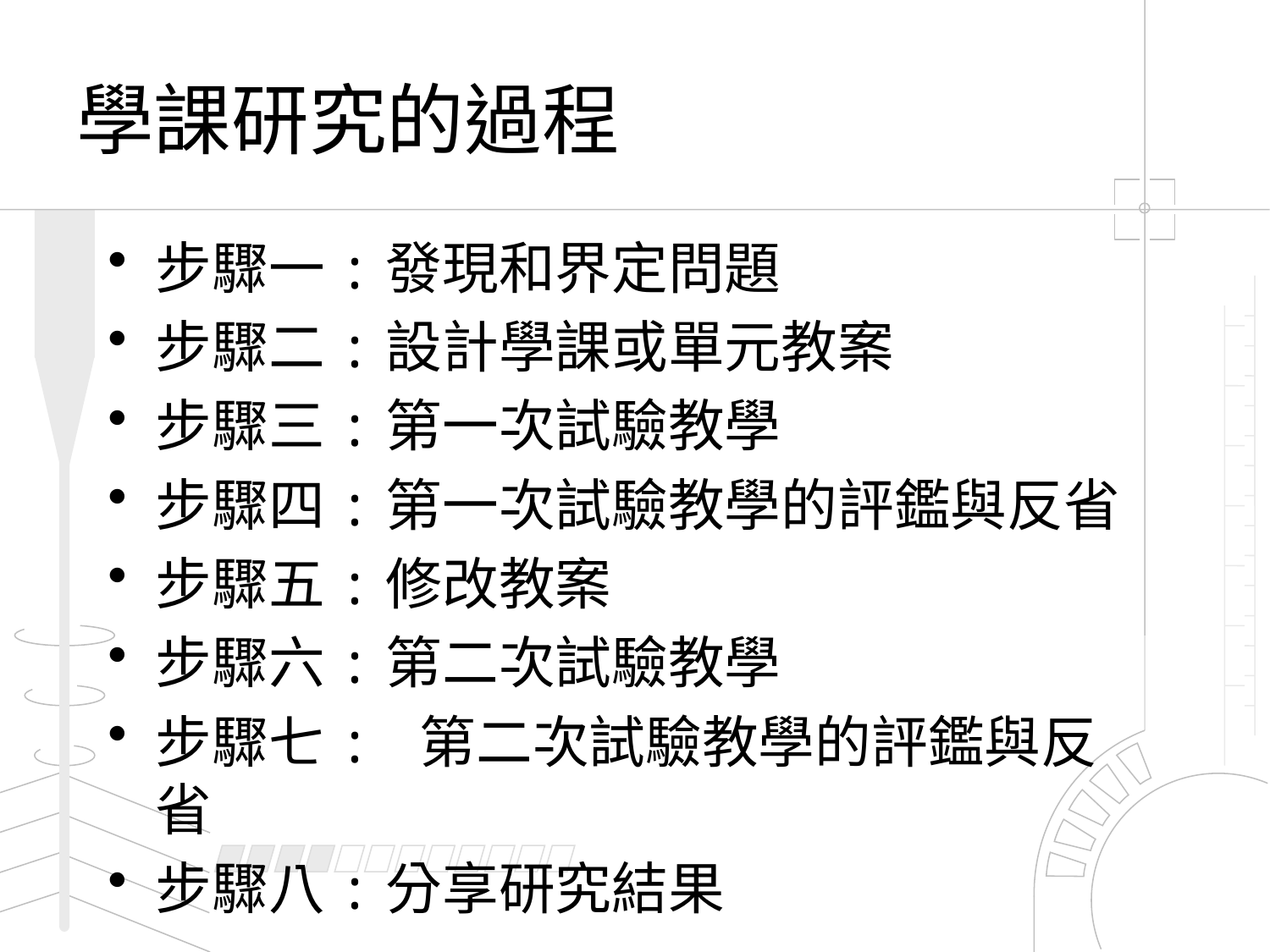

# 學課研究的過程
步驟一:發現和界定問題
步驟二:設計學課或單元教案
步驟三:第一次試驗教學
步驟四:第一次試驗教學的評鑑與反省
步驟五:修改教案
步驟六:第二次試驗教學
步驟七: 第二次試驗教學的評鑑與反省
步驟八:分享研究結果